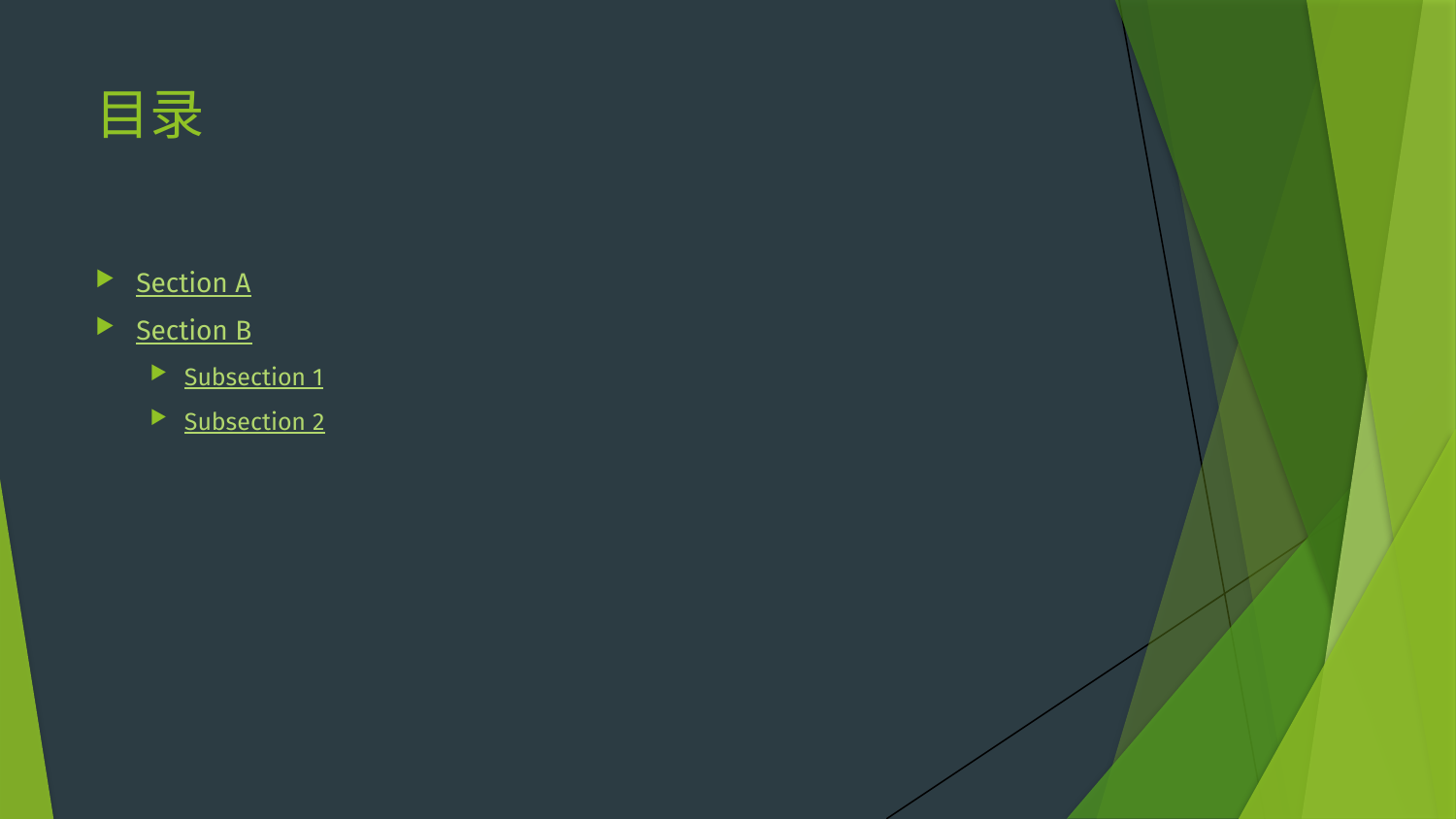

# 目录
Section A
Section B
Subsection 1
Subsection 2